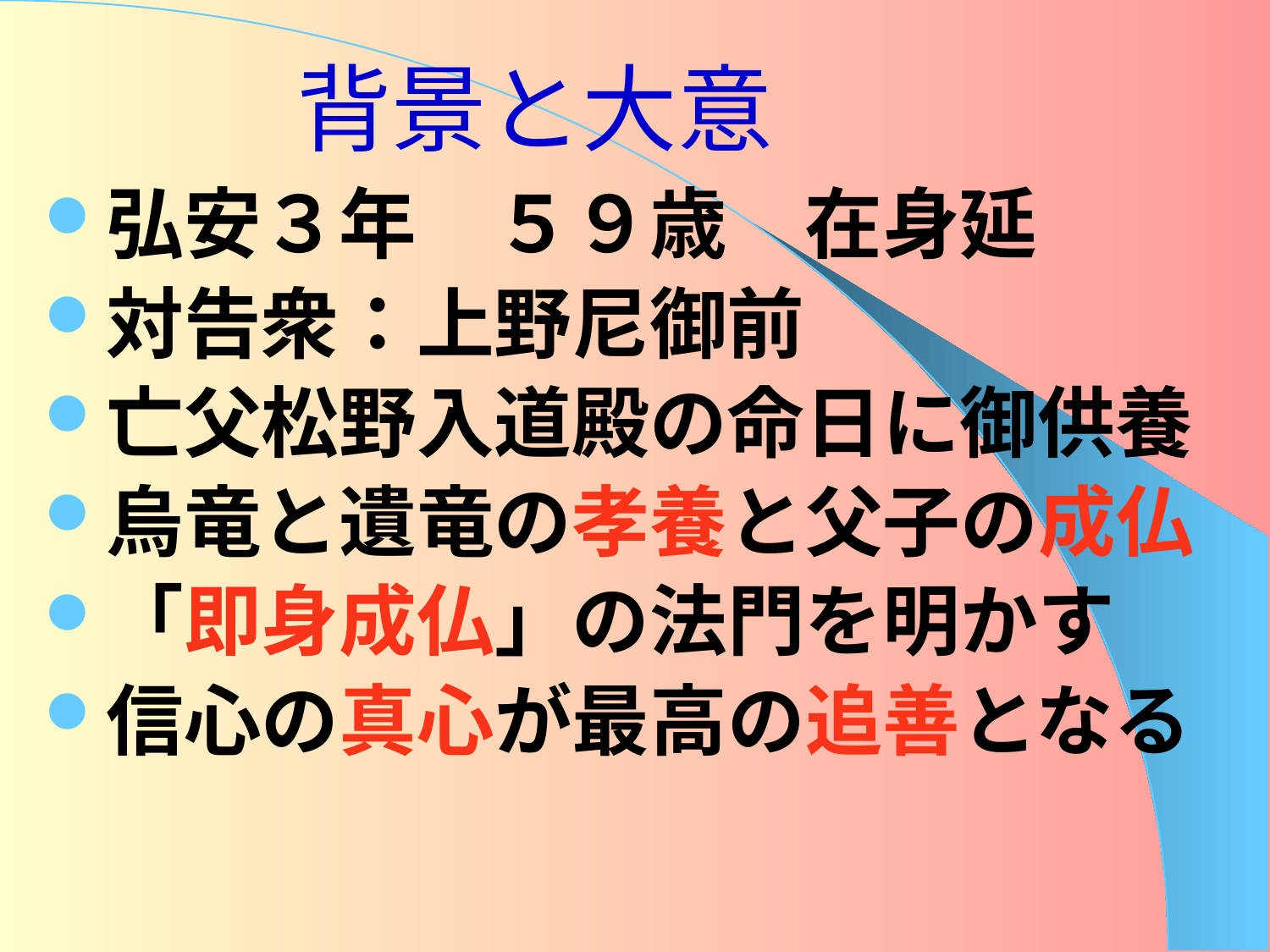

# 背景と大意
弘安３年　５９歳　在身延
対告衆：上野尼御前
亡父松野入道殿の命日に御供養
烏竜と遺竜の孝養と父子の成仏
「即身成仏」の法門を明かす
信心の真心が最高の追善となる